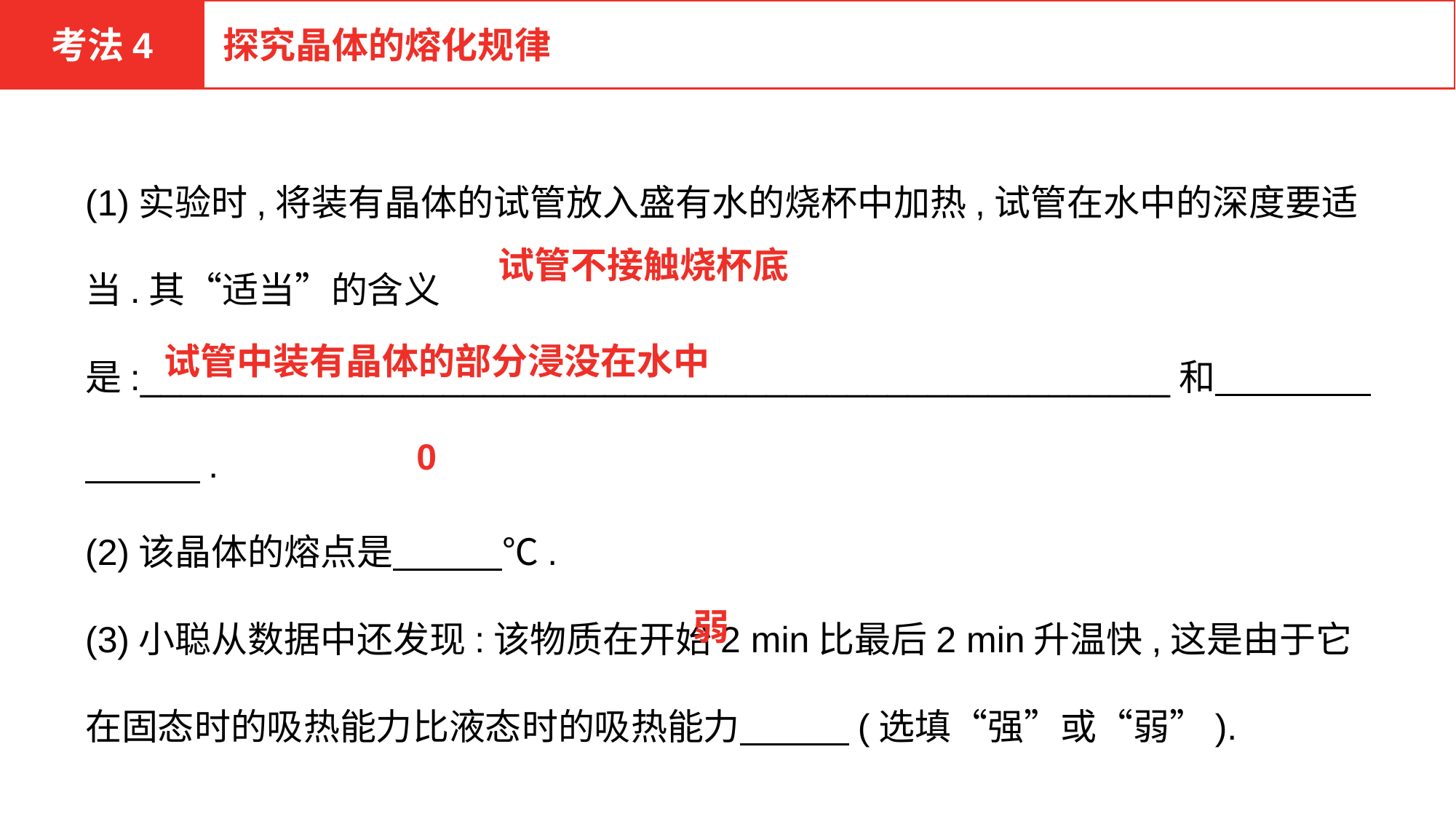

考法4
探究晶体的熔化规律
(1)实验时,将装有晶体的试管放入盛有水的烧杯中加热,试管在水中的深度要适当.其“适当”的含义是:___________________________________________________和                                  .
(2)该晶体的熔点是　　　℃.
(3)小聪从数据中还发现:该物质在开始2 min比最后2 min升温快,这是由于它在固态时的吸热能力比液态时的吸热能力　　　(选填“强”或“弱”).
试管不接触烧杯底
试管中装有晶体的部分浸没在水中
0
弱